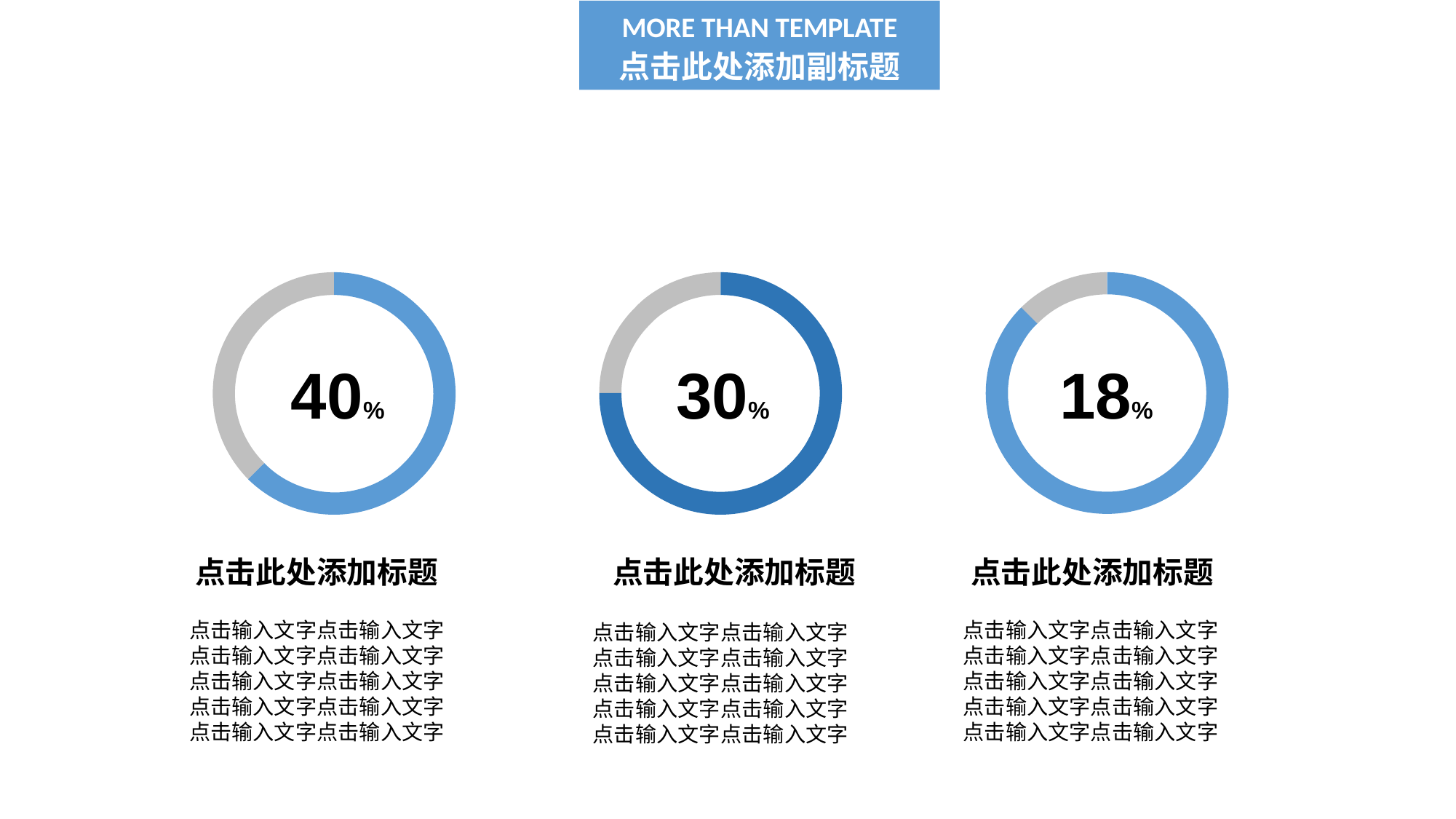

MORE THAN TEMPLATE
点击此处添加副标题

40%
30%
18%
点击此处添加标题
点击此处添加标题
点击此处添加标题
点击输入文字点击输入文字点击输入文字点击输入文字点击输入文字点击输入文字点击输入文字点击输入文字点击输入文字点击输入文字
点击输入文字点击输入文字点击输入文字点击输入文字点击输入文字点击输入文字点击输入文字点击输入文字点击输入文字点击输入文字
点击输入文字点击输入文字点击输入文字点击输入文字点击输入文字点击输入文字点击输入文字点击输入文字点击输入文字点击输入文字